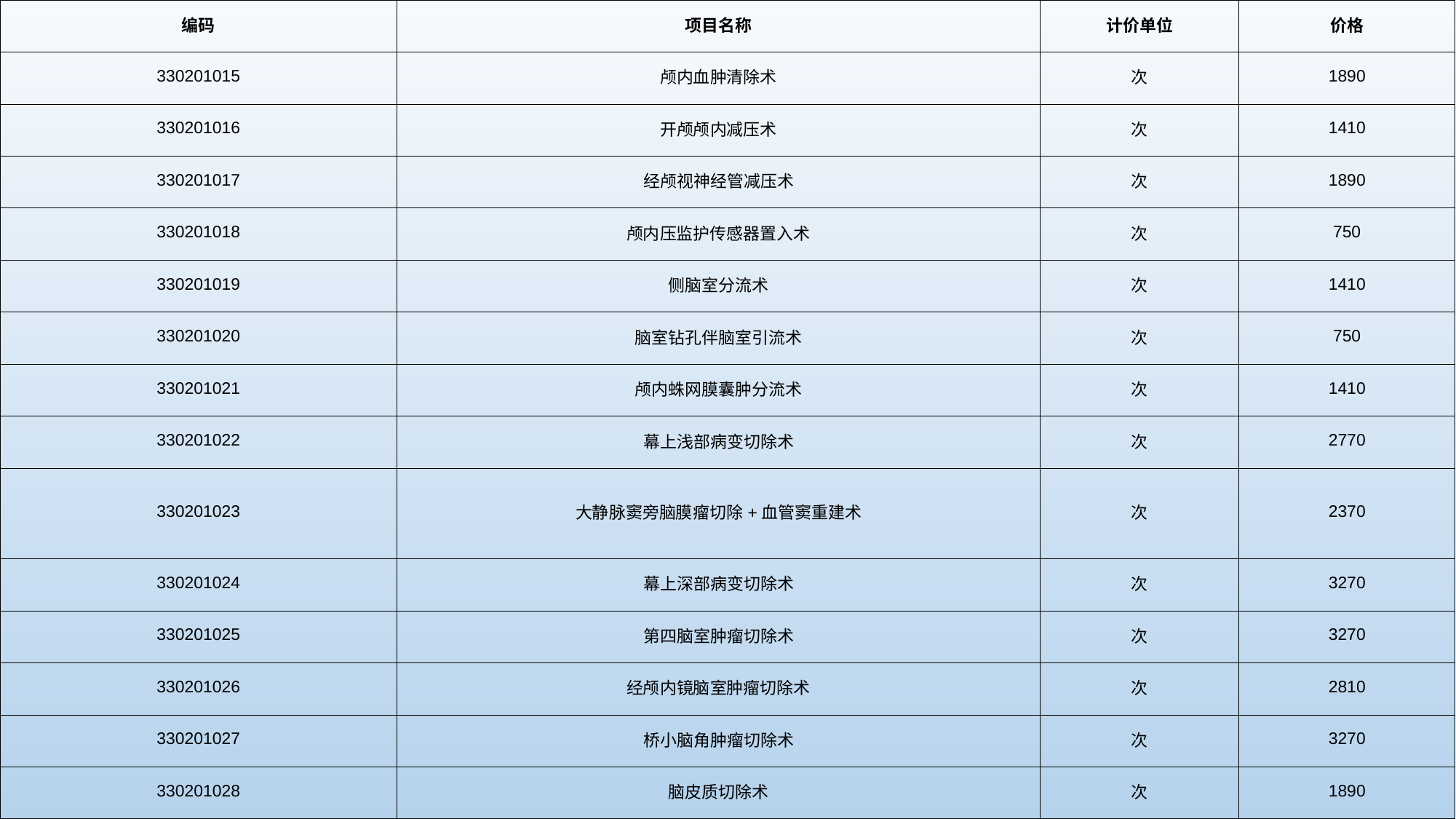

| 编码 | 项目名称 | 计价单位 | 价格 |
| --- | --- | --- | --- |
| 330201015 | 颅内血肿清除术 | 次 | 1890 |
| 330201016 | 开颅颅内减压术 | 次 | 1410 |
| 330201017 | 经颅视神经管减压术 | 次 | 1890 |
| 330201018 | 颅内压监护传感器置入术 | 次 | 750 |
| 330201019 | 侧脑室分流术 | 次 | 1410 |
| 330201020 | 脑室钻孔伴脑室引流术 | 次 | 750 |
| 330201021 | 颅内蛛网膜囊肿分流术 | 次 | 1410 |
| 330201022 | 幕上浅部病变切除术 | 次 | 2770 |
| 330201023 | 大静脉窦旁脑膜瘤切除+血管窦重建术 | 次 | 2370 |
| 330201024 | 幕上深部病变切除术 | 次 | 3270 |
| 330201025 | 第四脑室肿瘤切除术 | 次 | 3270 |
| 330201026 | 经颅内镜脑室肿瘤切除术 | 次 | 2810 |
| 330201027 | 桥小脑角肿瘤切除术 | 次 | 3270 |
| 330201028 | 脑皮质切除术 | 次 | 1890 |